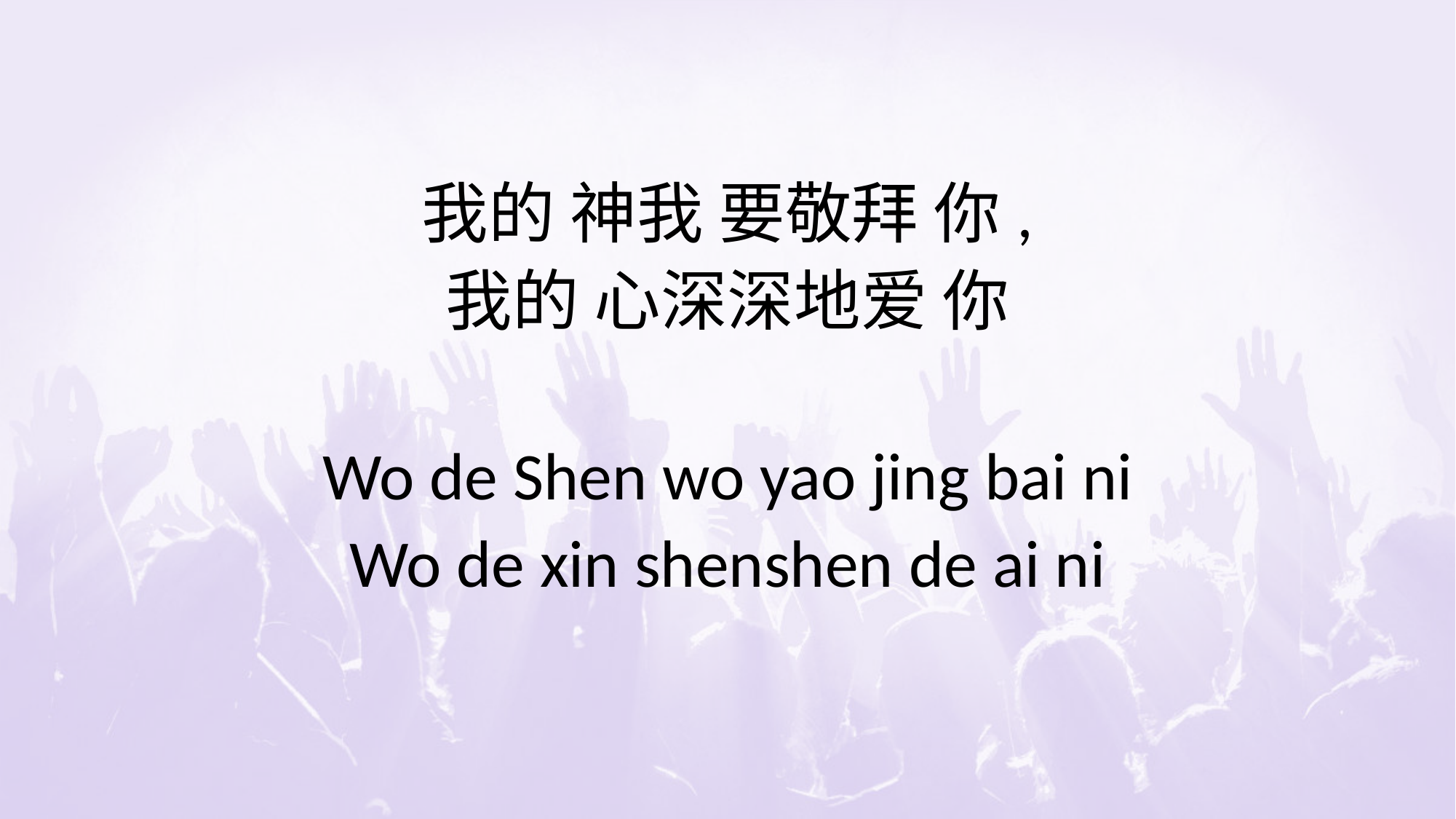

我的 神我 要敬拜 你,
我的 心深深地爱 你

Wo de Shen wo yao jing bai ni
Wo de xin shenshen de ai ni